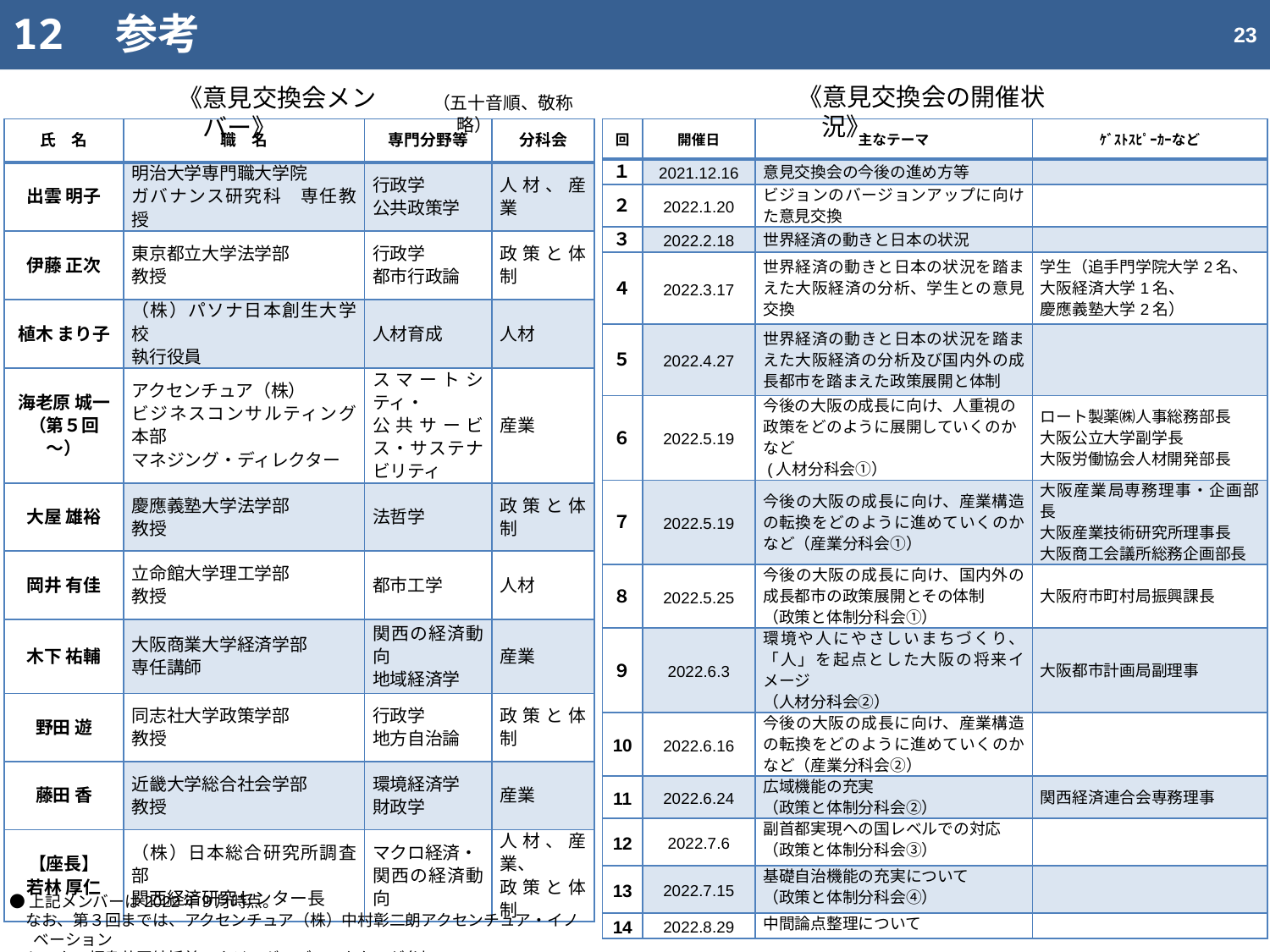

12　参考
23
《意見交換会の開催状況》
《意見交換会メンバー》
（五十音順、敬称略）
| 回 | 開催日 | 主なテーマ | ｹﾞｽﾄｽﾋﾟｰｶｰなど |
| --- | --- | --- | --- |
| １ | 2021.12.16 | 意見交換会の今後の進め方等 |  |
| ２ | 2022.1.20 | ビジョンのバージョンアップに向けた意見交換 |  |
| ３ | 2022.2.18 | 世界経済の動きと日本の状況 |  |
| ４ | 2022.3.17 | 世界経済の動きと日本の状況を踏まえた大阪経済の分析、学生との意見交換 | 学生（追手門学院大学2名、 大阪経済大学1名、 慶應義塾大学2名） |
| ５ | 2022.4.27 | 世界経済の動きと日本の状況を踏まえた大阪経済の分析及び国内外の成長都市を踏まえた政策展開と体制 |  |
| ６ | 2022.5.19 | 今後の大阪の成長に向け、人重視の政策をどのように展開していくのかなど (人材分科会①） | ロート製薬㈱人事総務部長 大阪公立大学副学長 大阪労働協会人材開発部長 |
| ７ | 2022.5.19 | 今後の大阪の成長に向け、産業構造の転換をどのように進めていくのかなど（産業分科会①） | 大阪産業局専務理事・企画部長 大阪産業技術研究所理事長 大阪商工会議所総務企画部長 |
| ８ | 2022.5.25 | 今後の大阪の成長に向け、国内外の成長都市の政策展開とその体制 （政策と体制分科会①） | 大阪府市町村局振興課長 |
| ９ | 2022.6.3 | 環境や人にやさしいまちづくり、「人」を起点とした大阪の将来イメージ （人材分科会②） | 大阪都市計画局副理事 |
| 10 | 2022.6.16 | 今後の大阪の成長に向け、産業構造の転換をどのように進めていくのかなど（産業分科会②） |  |
| 11 | 2022.6.24 | 広域機能の充実 （政策と体制分科会②） | 関西経済連合会専務理事 |
| 12 | 2022.7.6 | 副首都実現への国レベルでの対応 （政策と体制分科会③） |  |
| 13 | 2022.7.15 | 基礎自治機能の充実について （政策と体制分科会④） |  |
| 14 | 2022.8.29 | 中間論点整理について |  |
| 氏　名 | 職　名 | 専門分野等 | 分科会 |
| --- | --- | --- | --- |
| 出雲 明子 | 明治大学専門職大学院 ガバナンス研究科　専任教授 | 行政学 公共政策学 | 人材、産業 |
| 伊藤 正次 | 東京都立大学法学部　 教授 | 行政学 都市行政論 | 政策と体制 |
| 植木 まり子 | （株）パソナ日本創生大学校　 執行役員 | 人材育成 | 人材 |
| 海老原 城一 （第５回～） | アクセンチュア（株） ビジネスコンサルティング本部 マネジング・ディレクター | スマートシティ・ 公共サービス・サステナビリティ | 産業 |
| 大屋 雄裕 | 慶應義塾大学法学部　 教授 | 法哲学 | 政策と体制 |
| 岡井 有佳 | 立命館大学理工学部　 教授 | 都市工学 | 人材 |
| 木下 祐輔 | 大阪商業大学経済学部 専任講師 | 関西の経済動向 地域経済学 | 産業 |
| 野田 遊 | 同志社大学政策学部　 教授 | 行政学 地方自治論 | 政策と体制 |
| 藤田 香 | 近畿大学総合社会学部　 教授 | 環境経済学 財政学 | 産業 |
| 【座長】 若林 厚仁 | （株）日本総合研究所調査部　 関西経済研究センター長 | マクロ経済・ 関西の経済動向 | 人材、産業、 政策と体制 |
●上記メンバーは2022年９月時点。
　なお、第３回までは、アクセンチュア（株）中村彰二朗アクセンチュア・イノベーション
　センター福島共同統括兼マネジング・ディレクターが参加